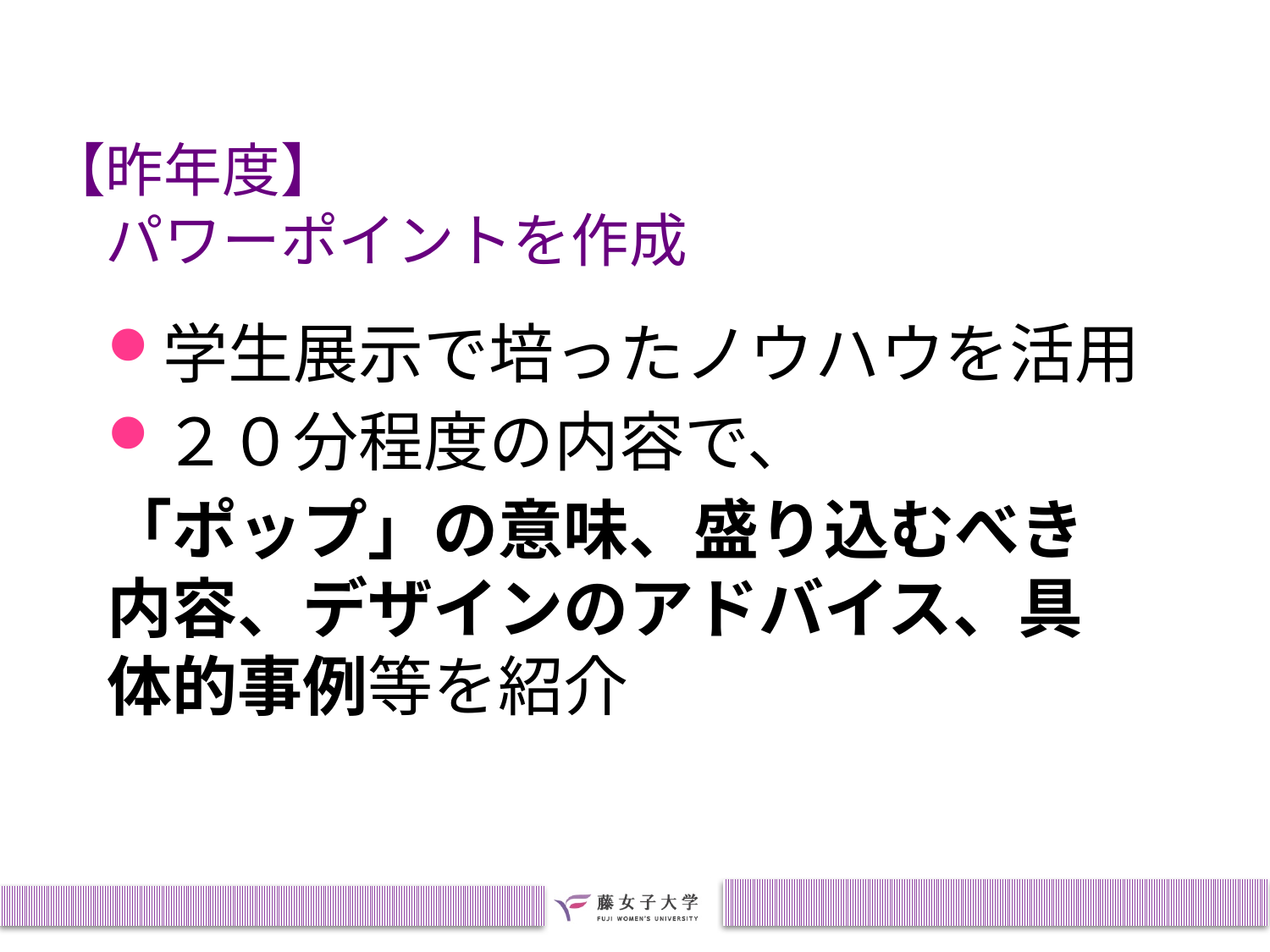

# 【昨年度】 　パワーポイントを作成
学生展示で培ったノウハウを活用
２０分程度の内容で、
「ポップ」の意味、盛り込むべき内容、デザインのアドバイス、具体的事例等を紹介